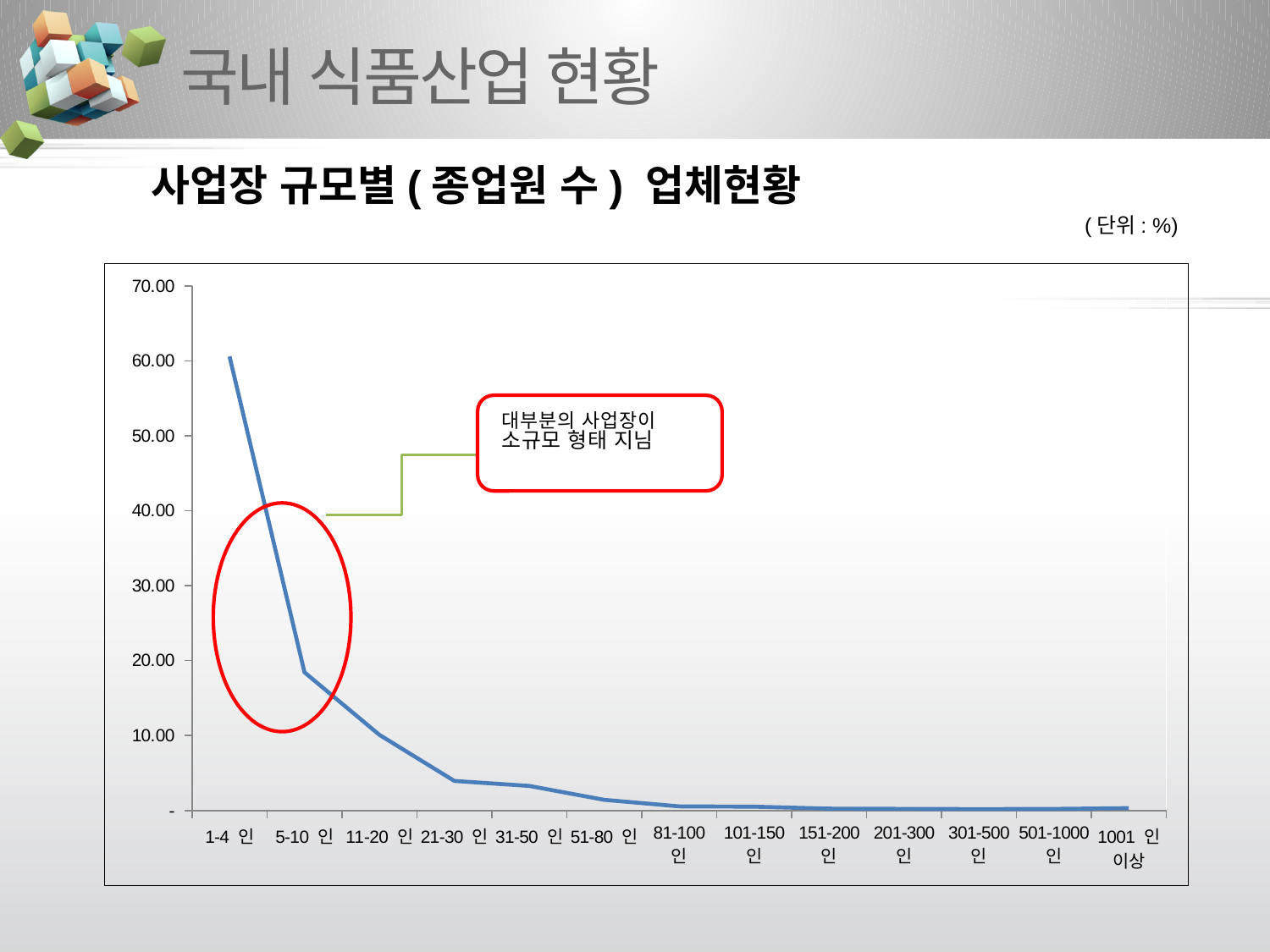

# 국내 식품산업 현황
  사업장 규모별(종업원 수) 업체현황
(단위: %)

### Chart

| Category |  |
|---|---|
| 1-4 인 | 60.59102059444336 |
| 5-10 인 | 18.43801700039926 |
| 11-20 인 | 10.091847795082435 |
| 21-30 인 | 3.947743738946888 |
| 31-50 인 | 3.2802783958012434 |
| 51-80 인 | 1.4205031661817606 |
| 81-100 인 | 0.5476638712989906 |
| 101-150 인 | 0.5077300473501056 |
| 151-200 인 | 0.25101260767870387 |
| 201-300 인 | 0.21678361572251698 |
| 301-500 인 | 0.18255462376633041 |
| 501-1000 인 | 0.21107878372981914 |
| 1001 인 이상 | 0.31376575959837977 |